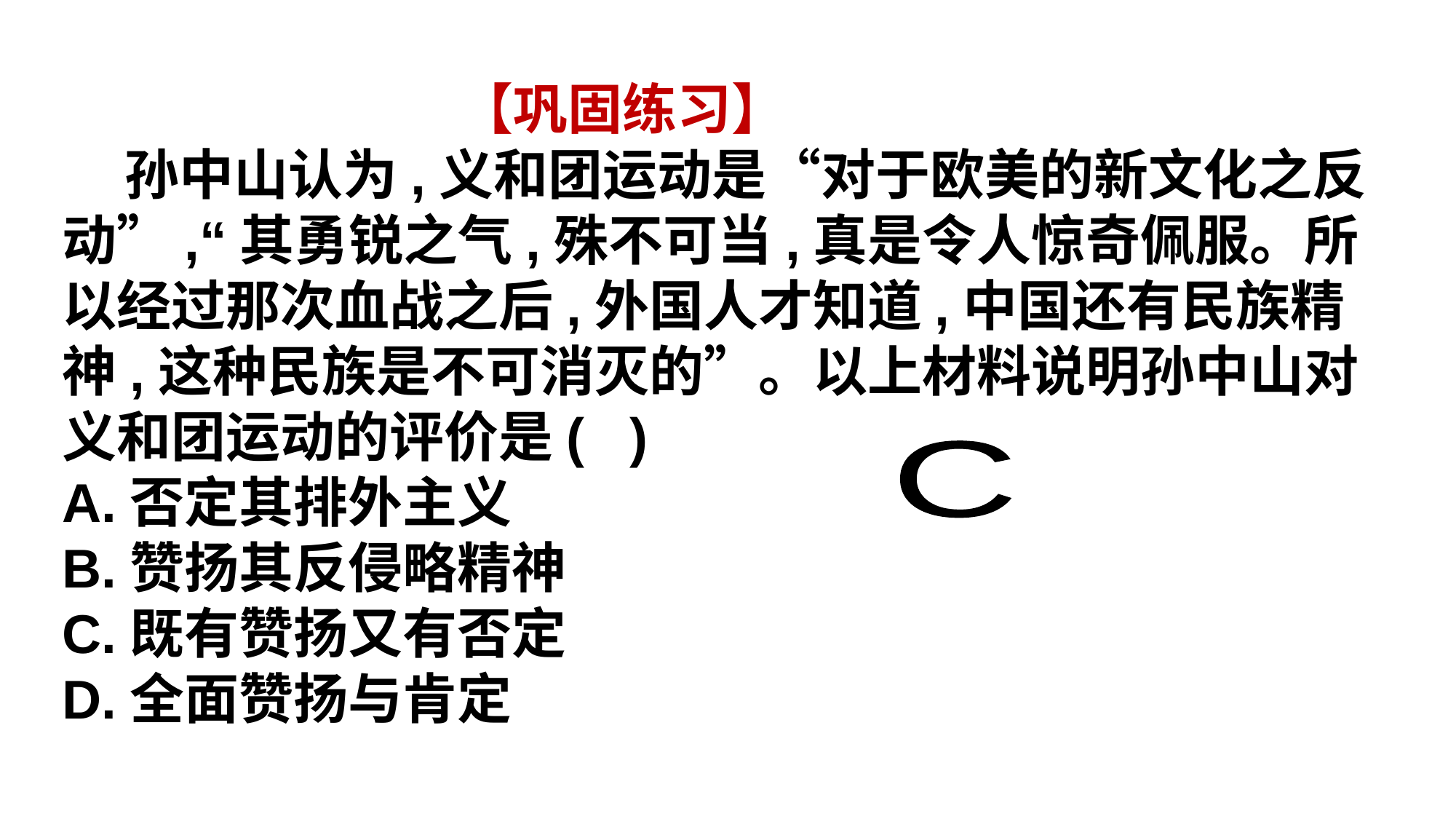

【巩固练习】
    孙中山认为,义和团运动是“对于欧美的新文化之反动”,“其勇锐之气,殊不可当,真是令人惊奇佩服。所以经过那次血战之后,外国人才知道,中国还有民族精神,这种民族是不可消灭的”。以上材料说明孙中山对义和团运动的评价是(   )
A.否定其排外主义
B.赞扬其反侵略精神
C.既有赞扬又有否定
D.全面赞扬与肯定
C